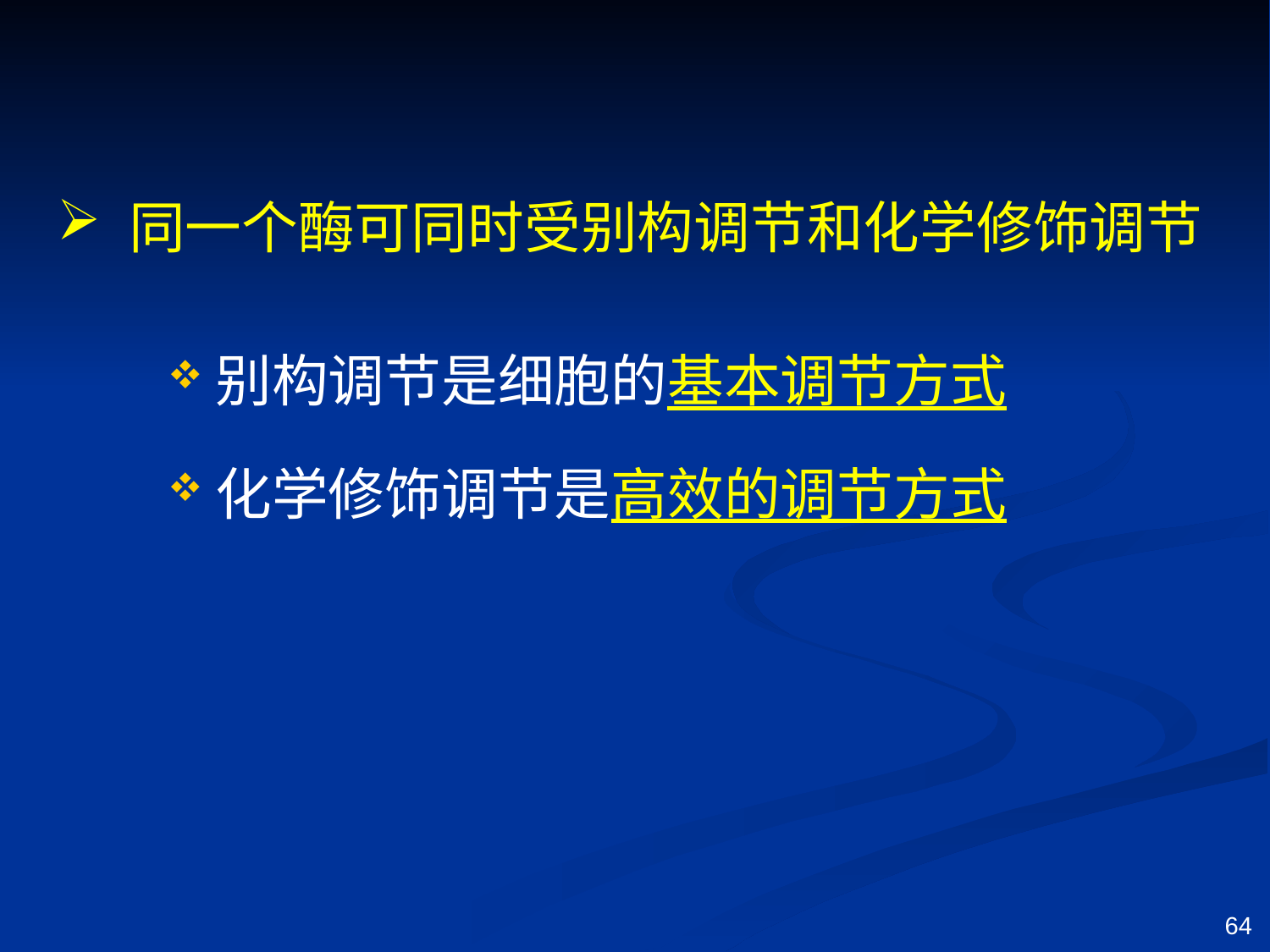

同一个酶可同时受别构调节和化学修饰调节

别构调节是细胞的基本调节方式
化学修饰调节是高效的调节方式
64